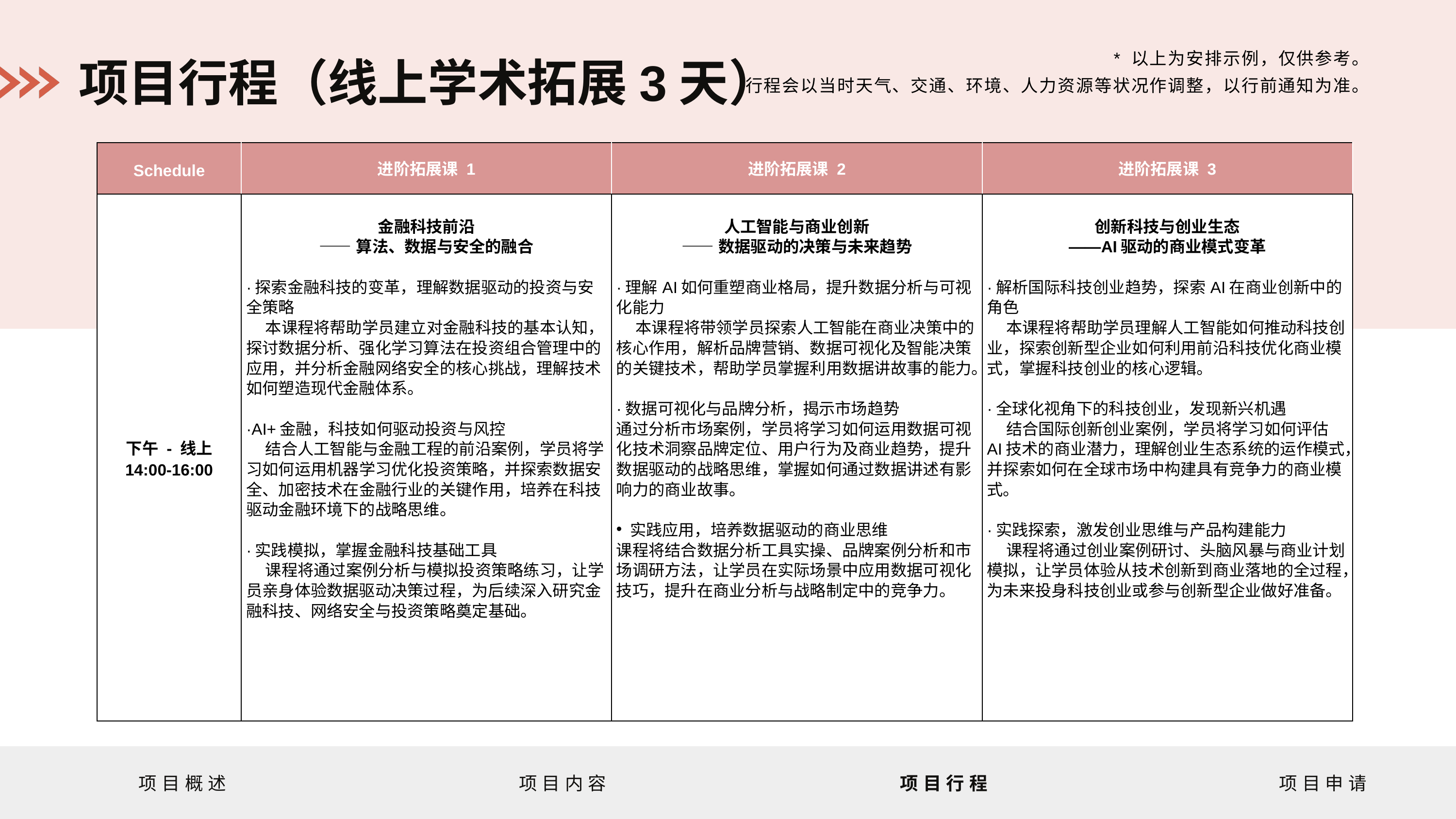

* 以上为安排示例，仅供参考。
行程会以当时天气、交通、环境、人力资源等状况作调整，以行前通知为准。
项目行程（线上学术拓展3天）

| Schedule | 进阶拓展课 1 | 进阶拓展课 2 | 进阶拓展课 3 |
| --- | --- | --- | --- |
| 下午 - 线上 14:00-16:00 | 金融科技前沿 ——算法、数据与安全的融合 ·探索金融科技的变革，理解数据驱动的投资与安全策略 本课程将帮助学员建立对金融科技的基本认知，探讨数据分析、强化学习算法在投资组合管理中的应用，并分析金融网络安全的核心挑战，理解技术如何塑造现代金融体系。 ·AI+金融，科技如何驱动投资与风控 结合人工智能与金融工程的前沿案例，学员将学习如何运用机器学习优化投资策略，并探索数据安全、加密技术在金融行业的关键作用，培养在科技驱动金融环境下的战略思维。 ·实践模拟，掌握金融科技基础工具 课程将通过案例分析与模拟投资策略练习，让学员亲身体验数据驱动决策过程，为后续深入研究金融科技、网络安全与投资策略奠定基础。 | 人工智能与商业创新 ——数据驱动的决策与未来趋势 ·理解AI如何重塑商业格局，提升数据分析与可视化能力 本课程将带领学员探索人工智能在商业决策中的核心作用，解析品牌营销、数据可视化及智能决策的关键技术，帮助学员掌握利用数据讲故事的能力。 ·数据可视化与品牌分析，揭示市场趋势 通过分析市场案例，学员将学习如何运用数据可视化技术洞察品牌定位、用户行为及商业趋势，提升数据驱动的战略思维，掌握如何通过数据讲述有影响力的商业故事。 实践应用，培养数据驱动的商业思维 课程将结合数据分析工具实操、品牌案例分析和市场调研方法，让学员在实际场景中应用数据可视化技巧，提升在商业分析与战略制定中的竞争力。 | 创新科技与创业生态 ——AI驱动的商业模式变革 ·解析国际科技创业趋势，探索AI在商业创新中的角色 本课程将帮助学员理解人工智能如何推动科技创业，探索创新型企业如何利用前沿科技优化商业模式，掌握科技创业的核心逻辑。 ·全球化视角下的科技创业，发现新兴机遇 结合国际创新创业案例，学员将学习如何评估AI技术的商业潜力，理解创业生态系统的运作模式，并探索如何在全球市场中构建具有竞争力的商业模式。 ·实践探索，激发创业思维与产品构建能力 课程将通过创业案例研讨、头脑风暴与商业计划模拟，让学员体验从技术创新到商业落地的全过程，为未来投身科技创业或参与创新型企业做好准备。 |

项目行程
项目概述
项目内容
项目申请